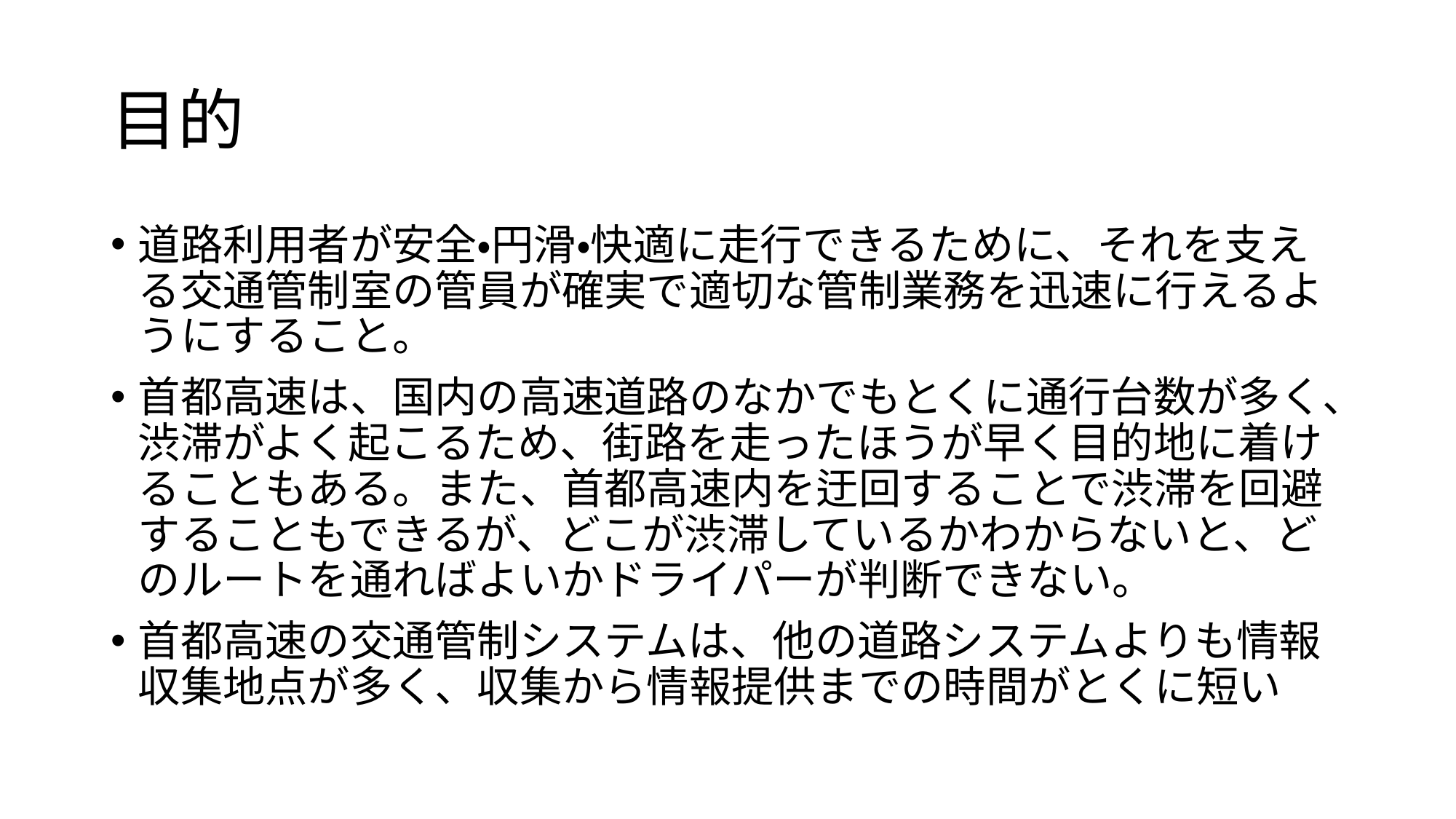

# 目的
道路利用者が安全・円滑・快適に走行できるために、それを支える交通管制室の管員が確実で適切な管制業務を迅速に行えるようにすること。
首都高速は、国内の高速道路のなかでもとくに通行台数が多く、渋滞がよく起こるため、街路を走ったほうが早く目的地に着けることもある。また、首都高速内を迂回することで渋滞を回避することもできるが、どこが渋滞しているかわからないと、どのルートを通ればよいかドライパーが判断できない。
首都高速の交通管制システムは、他の道路システムよりも情報収集地点が多く、収集から情報提供までの時間がとくに短い